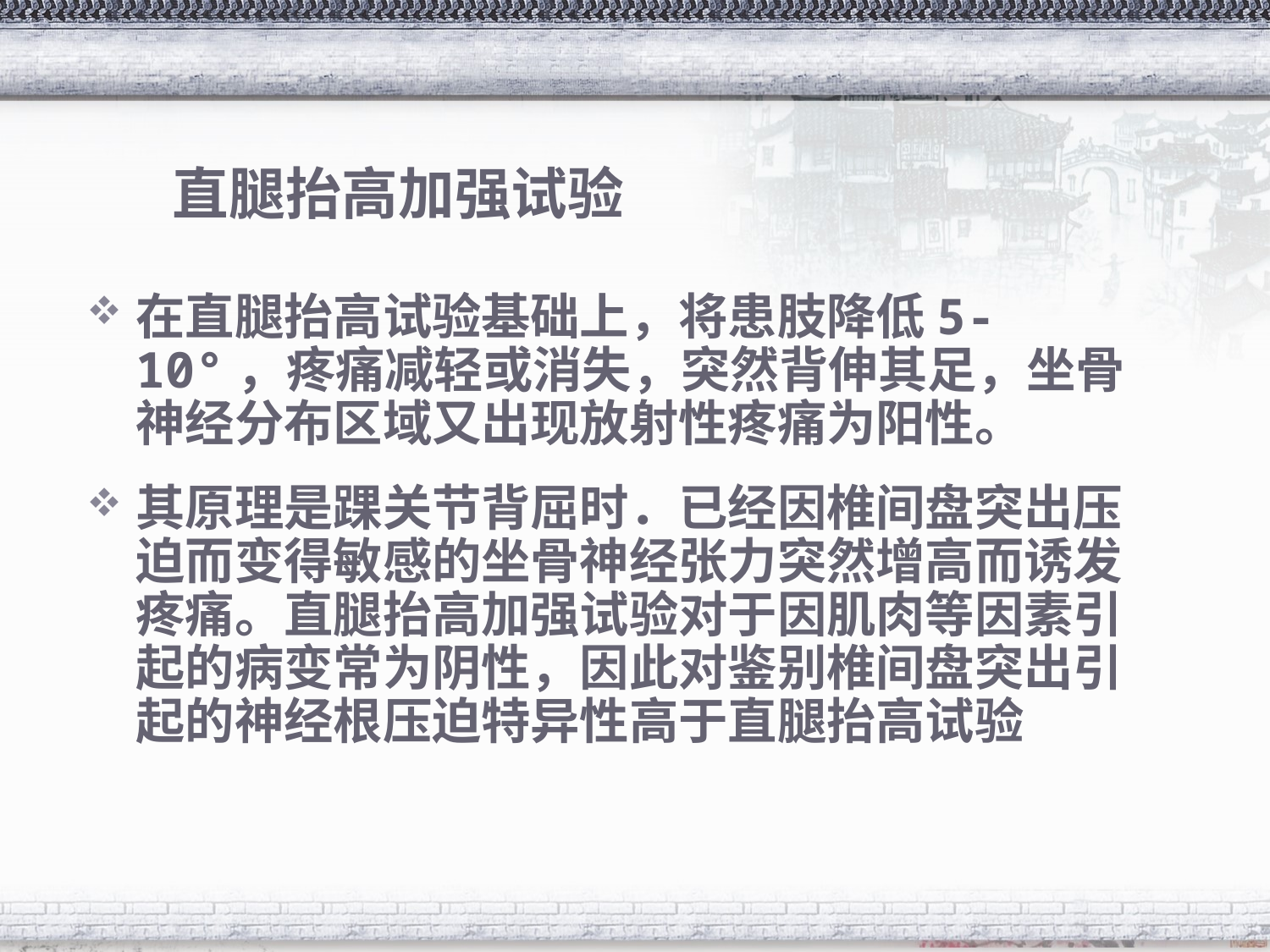

# 直腿抬高加强试验
在直腿抬高试验基础上，将患肢降低5-10°，疼痛减轻或消失，突然背伸其足，坐骨神经分布区域又出现放射性疼痛为阳性。
其原理是踝关节背屈时．已经因椎间盘突出压迫而变得敏感的坐骨神经张力突然增高而诱发疼痛。直腿抬高加强试验对于因肌肉等因素引起的病变常为阴性，因此对鉴别椎间盘突出引起的神经根压迫特异性高于直腿抬高试验